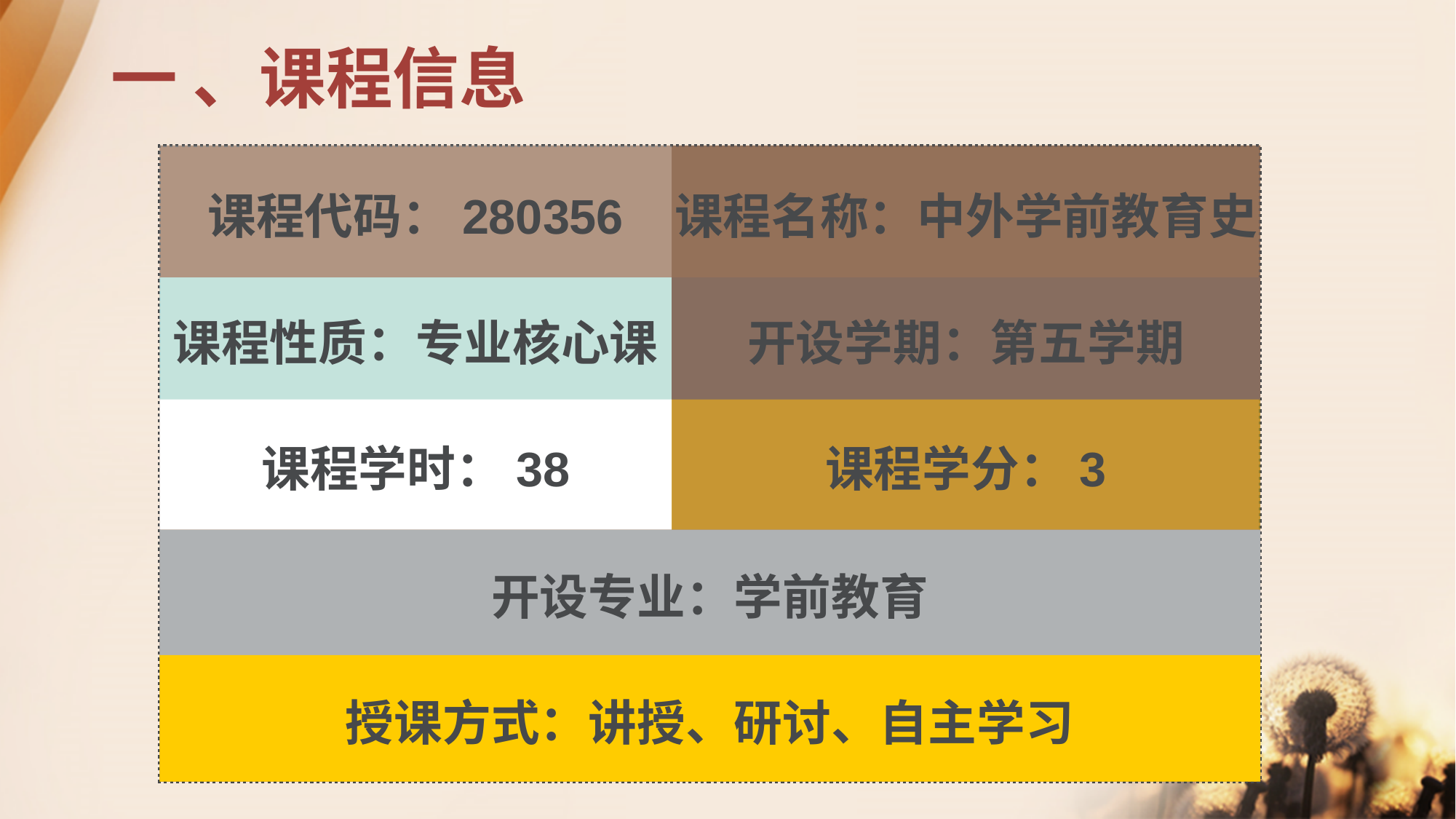

# 一 、课程信息

课程代码：280356
课程名称：中外学前教育史
课程性质：专业核心课
开设学期：第五学期
课程学时：38
课程学分：3
开设专业：学前教育
授课方式：讲授、研讨、自主学习